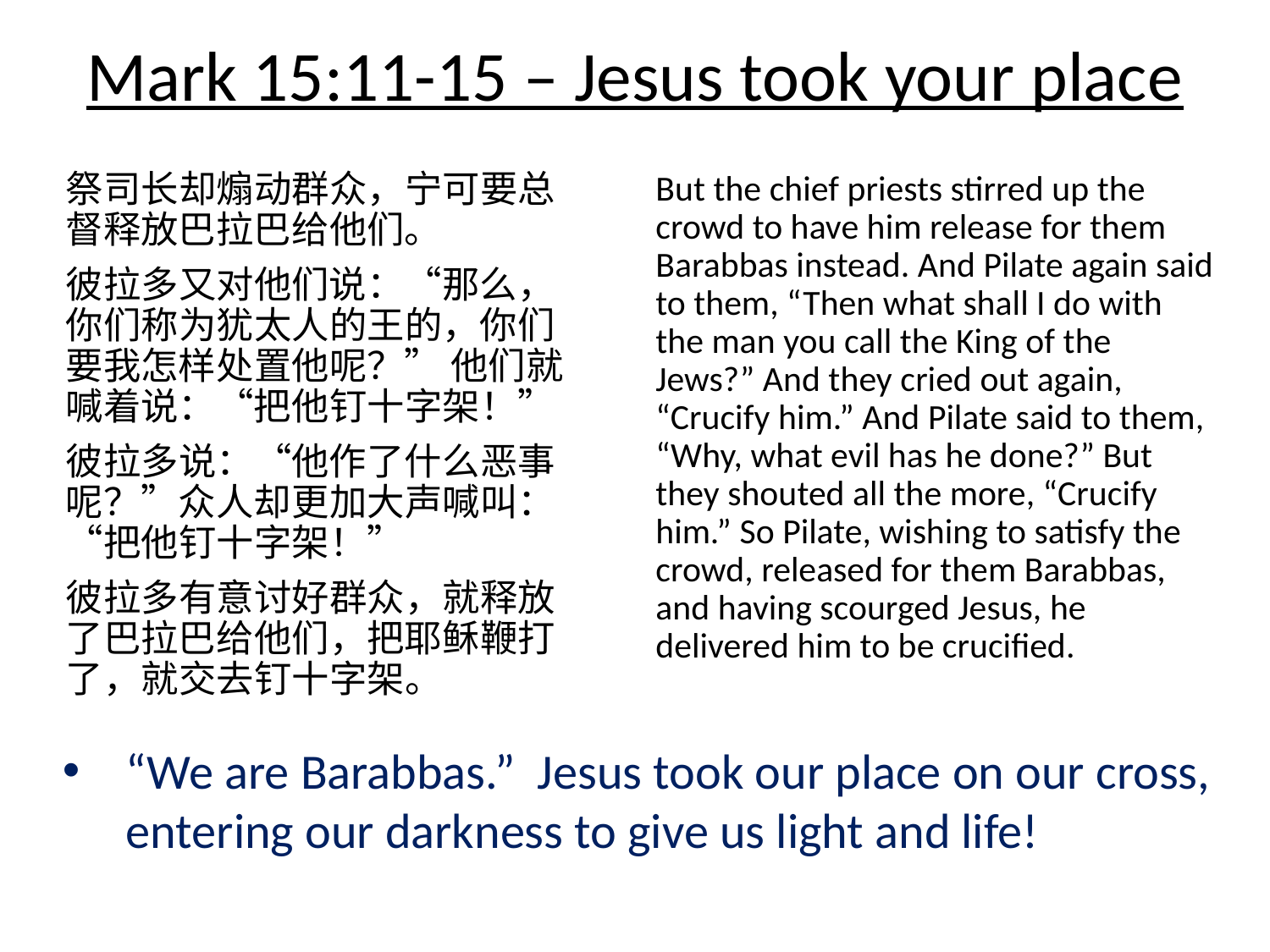

# Mark 15:11-15 – Jesus took your place
祭司长却煽动群众，宁可要总督释放巴拉巴给他们。
彼拉多又对他们说：“那么，你们称为犹太人的王的，你们要我怎样处置他呢？” 他们就喊着说：“把他钉十字架！”
彼拉多说：“他作了什么恶事呢？”众人却更加大声喊叫：“把他钉十字架！”
彼拉多有意讨好群众，就释放了巴拉巴给他们，把耶稣鞭打了，就交去钉十字架。
But the chief priests stirred up the crowd to have him release for them Barabbas instead. And Pilate again said to them, “Then what shall I do with the man you call the King of the Jews?” And they cried out again, “Crucify him.” And Pilate said to them, “Why, what evil has he done?” But they shouted all the more, “Crucify him.” So Pilate, wishing to satisfy the crowd, released for them Barabbas, and having scourged Jesus, he delivered him to be crucified.
“We are Barabbas.”  Jesus took our place on our cross, entering our darkness to give us light and life!